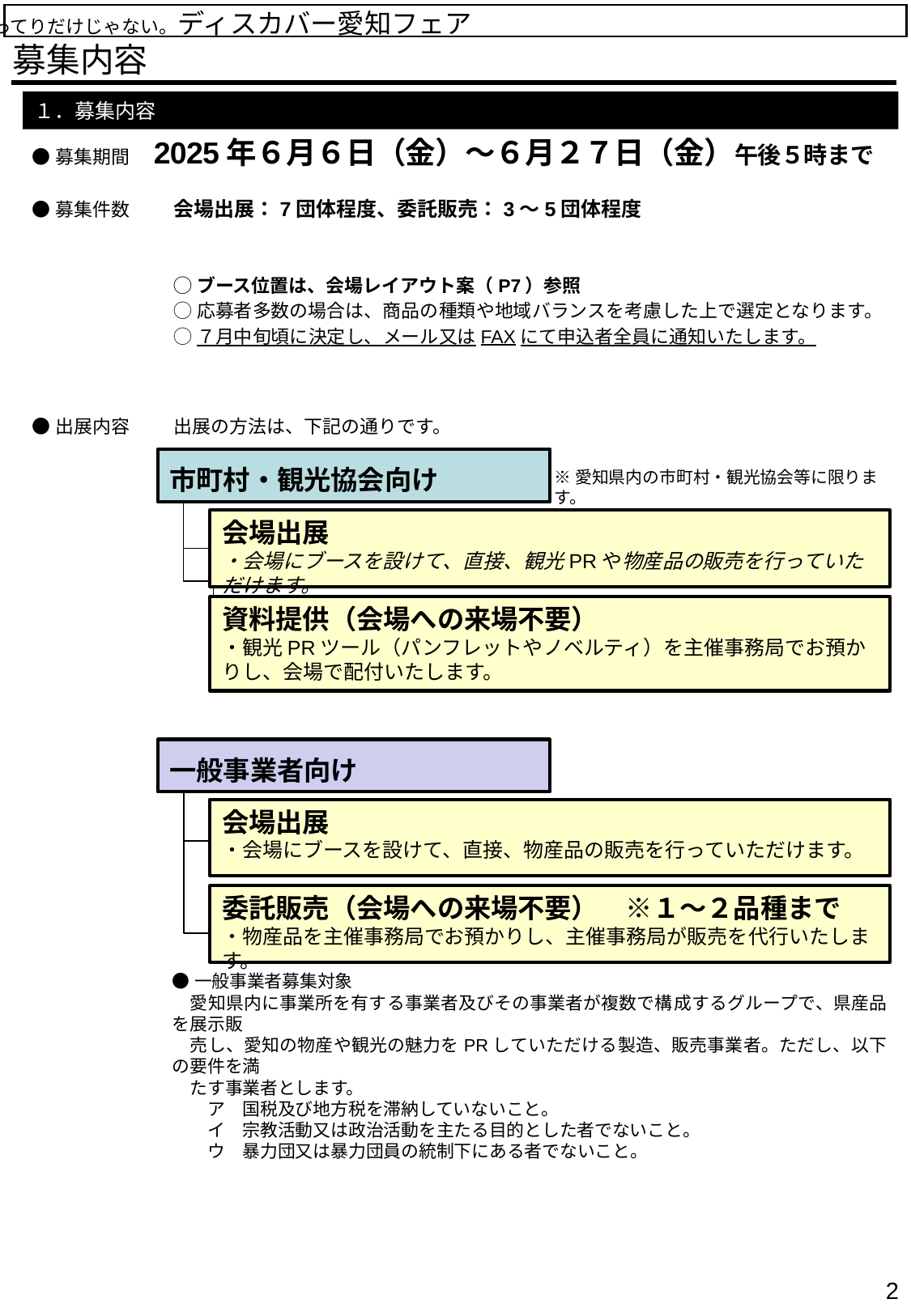

こってりだけじゃない。ディスカバー愛知フェア
募集内容
１．募集内容
●募集期間	2025年６月６日（金）～６月２７日（金）午後５時まで

●募集件数	会場出展：7団体程度、委託販売：3～5団体程度

		◯ブース位置は、会場レイアウト案（P7）参照
		◯応募者多数の場合は、商品の種類や地域バランスを考慮した上で選定となります。
		◯７月中旬頃に決定し、メール又はFAXにて申込者全員に通知いたします。

●出展内容	出展の方法は、下記の通りです。
市町村・観光協会向け
※愛知県内の市町村・観光協会等に限ります。
会場出展
・会場にブースを設けて、直接、観光PRや物産品の販売を行っていただけます。
資料提供（会場への来場不要）
・観光PRツール（パンフレットやノベルティ）を主催事務局でお預かりし、会場で配付いたします。
一般事業者向け
会場出展
・会場にブースを設けて、直接、物産品の販売を行っていただけます。
委託販売（会場への来場不要）　※１～２品種まで
・物産品を主催事務局でお預かりし、主催事務局が販売を代行いたします。

●一般事業者募集対象
　愛知県内に事業所を有する事業者及びその事業者が複数で構成するグループで、県産品を展示販
　売し、愛知の物産や観光の魅力をPRしていただける製造、販売事業者。ただし、以下の要件を満
　たす事業者とします。
　　ア　国税及び地方税を滞納していないこと。
　　イ　宗教活動又は政治活動を主たる目的とした者でないこと。
　　ウ　暴力団又は暴力団員の統制下にある者でないこと。
2